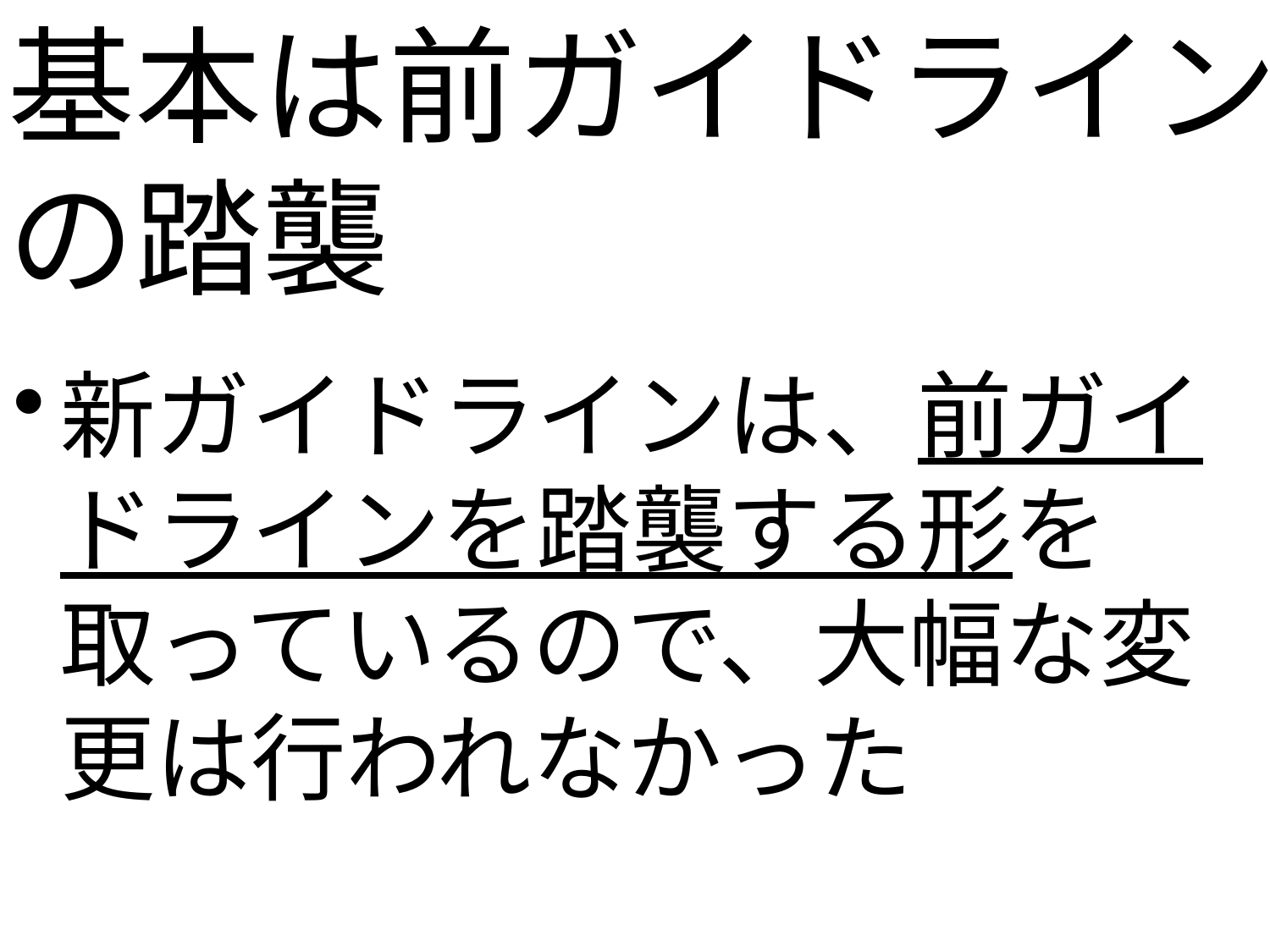

# 基本は前ガイドラインの踏襲
新ガイドラインは、前ガイドラインを踏襲する形を取っているので、大幅な変更は行われなかった